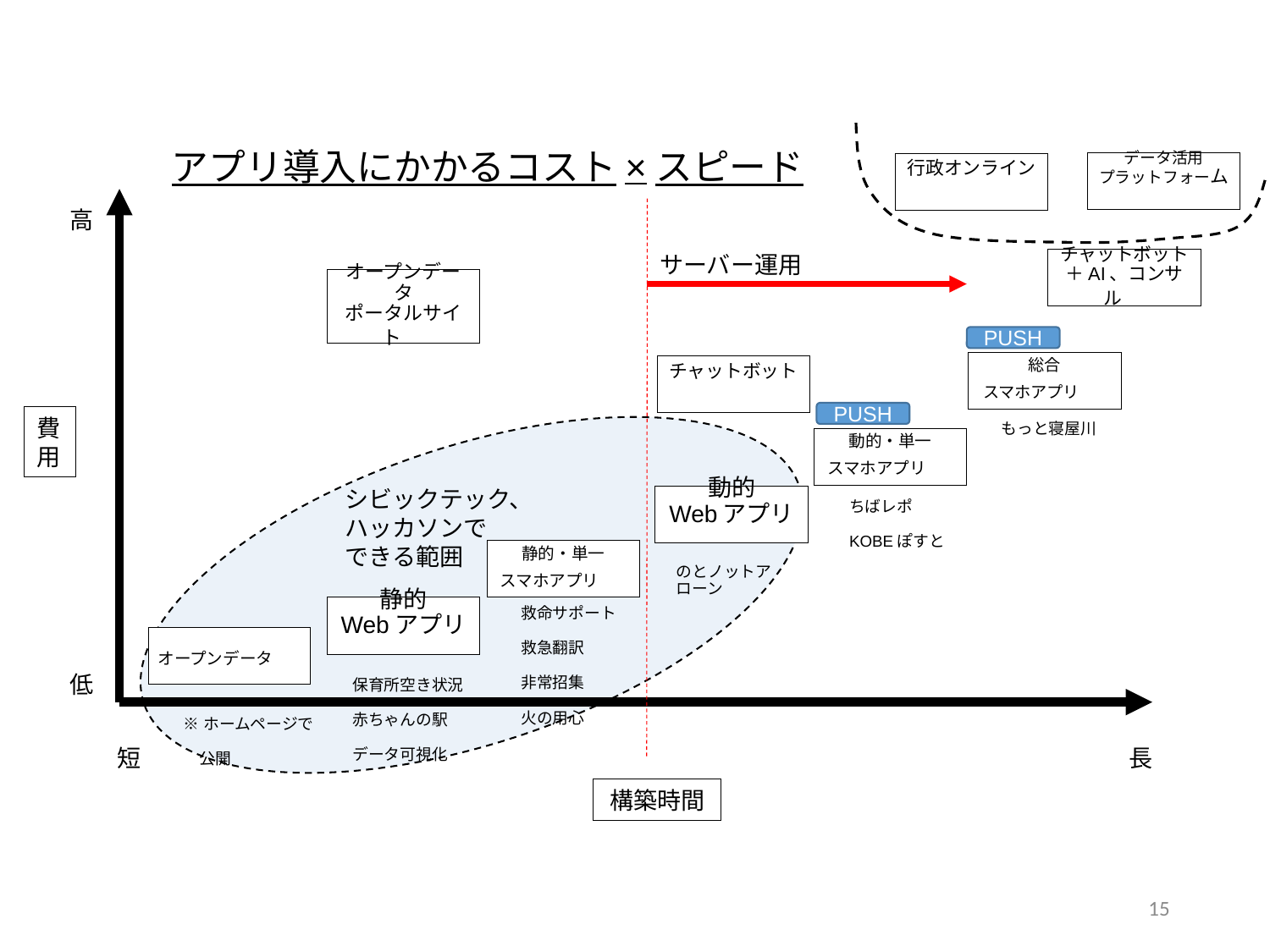

アプリ導入にかかるコスト×スピード
データ活用
プラットフォーム
行政オンライン
高
サーバー運用
チャットボット
＋AI、コンサル
オープンデータ
ポータルサイト
PUSH
総合
スマホアプリ
チャットボット
PUSH
費用
もっと寝屋川

動的・単一
スマホアプリ

シビックテック、
ハッカソンで
できる範囲
動的
Webアプリ
ちばレポ
KOBEぽすと

静的・単一
スマホアプリ
のとノットアローン

静的
Webアプリ
救命サポート
救急翻訳
非常招集
火の用心

オープンデータ
低
保育所空き状況
赤ちゃんの駅
データ可視化

※ホームページで
　公開

短
長
構築時間
15